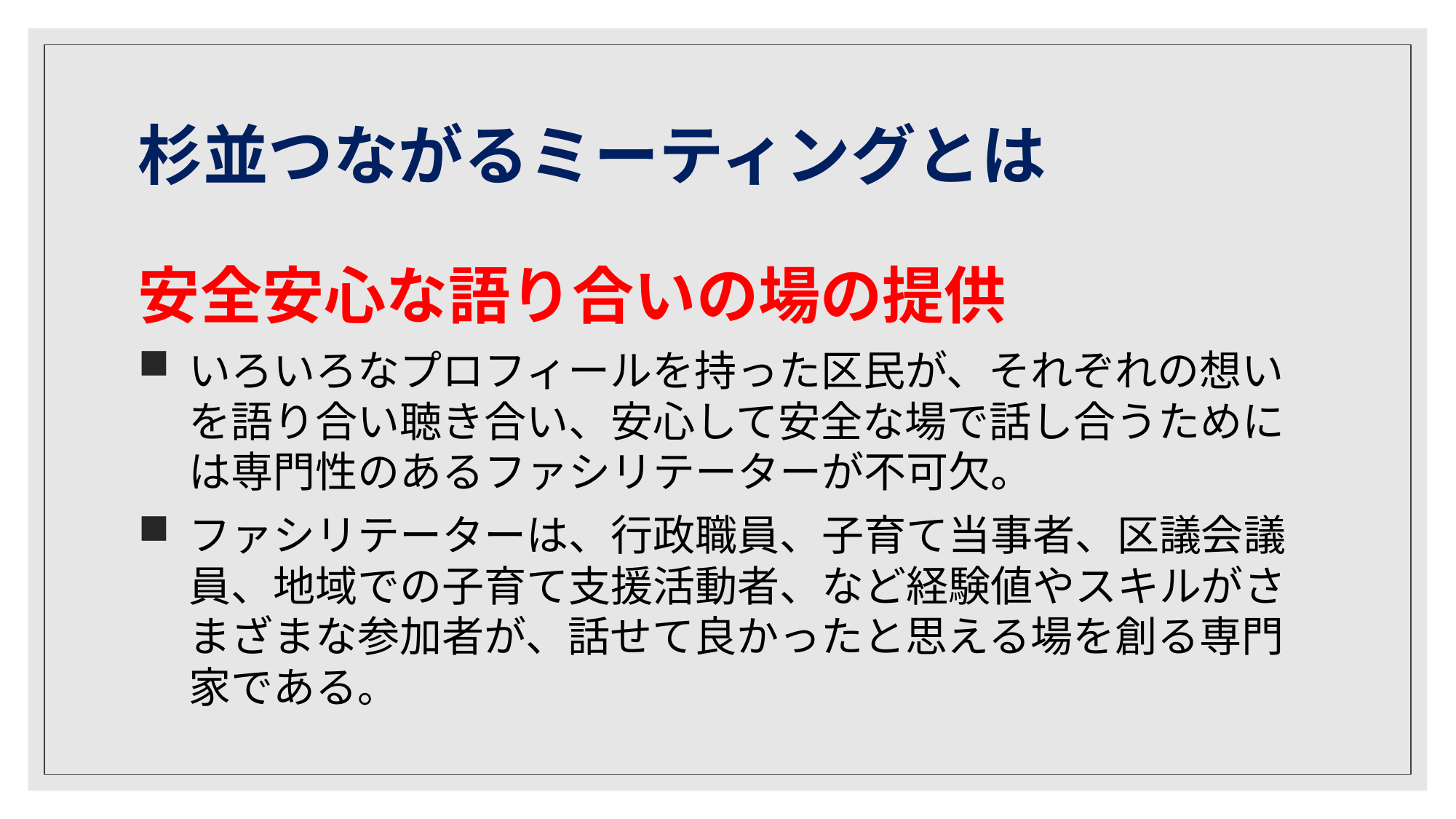

# 杉並つながるミーティングとは
安全安心な語り合いの場の提供
いろいろなプロフィールを持った区民が、それぞれの想いを語り合い聴き合い、安心して安全な場で話し合うためには専門性のあるファシリテーターが不可欠。
ファシリテーターは、行政職員、子育て当事者、区議会議員、地域での子育て支援活動者、など経験値やスキルがさまざまな参加者が、話せて良かったと思える場を創る専門家である。